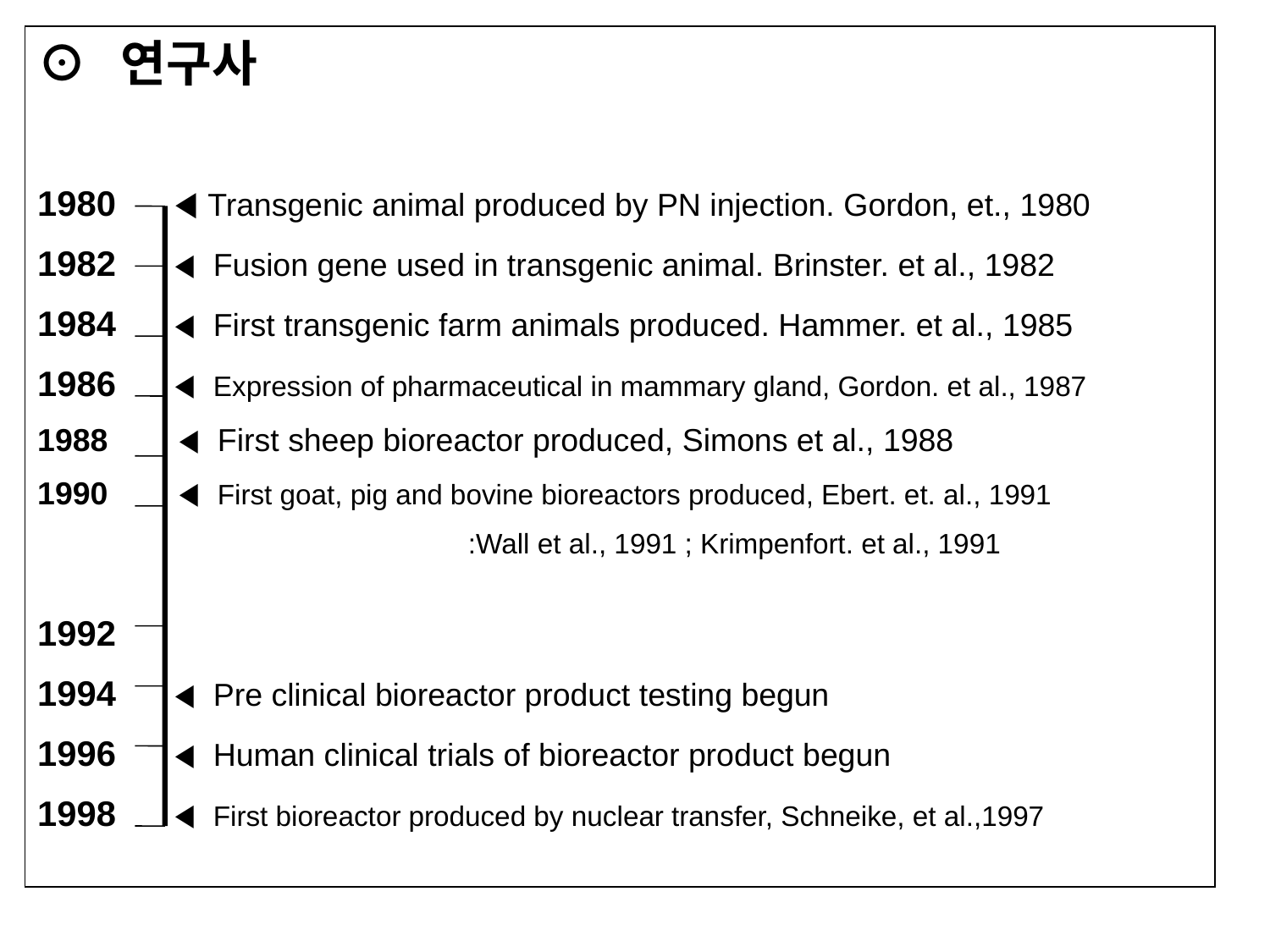

⊙  연구사

1980      ◀ Transgenic animal produced by PN injection. Gordon, et., 1980
1982      ◀  Fusion gene used in transgenic animal. Brinster. et al., 1982
1984      ◀  First transgenic farm animals produced. Hammer. et al., 1985
1986      ◀  Expression of pharmaceutical in mammary gland, Gordon. et al., 1987
        ◀  First sheep bioreactor produced, Simons et al., 1988
        ◀  First goat, pig and bovine bioreactors produced, Ebert. et. al., 1991
                                                       :Wall et al., 1991 ; Krimpenfort. et al., 1991
1992
1994      ◀  Pre clinical bioreactor product testing begun
1996      ◀  Human clinical trials of bioreactor product begun
1998      ◀  First bioreactor produced by nuclear transfer, Schneike, et al.,1997